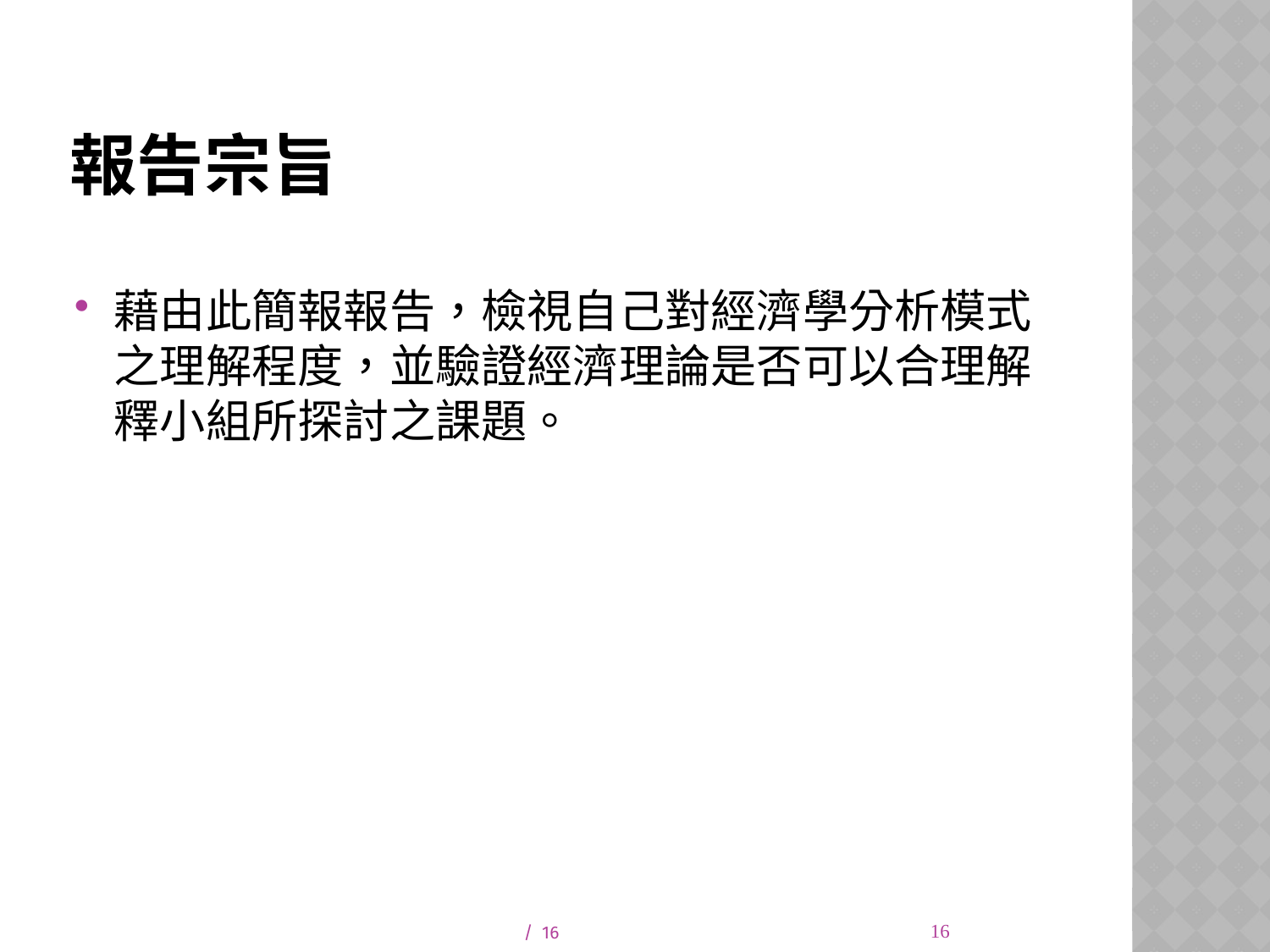

# 報告宗旨
藉由此簡報報告，檢視自己對經濟學分析模式之理解程度，並驗證經濟理論是否可以合理解釋小組所探討之課題。
16
/  16